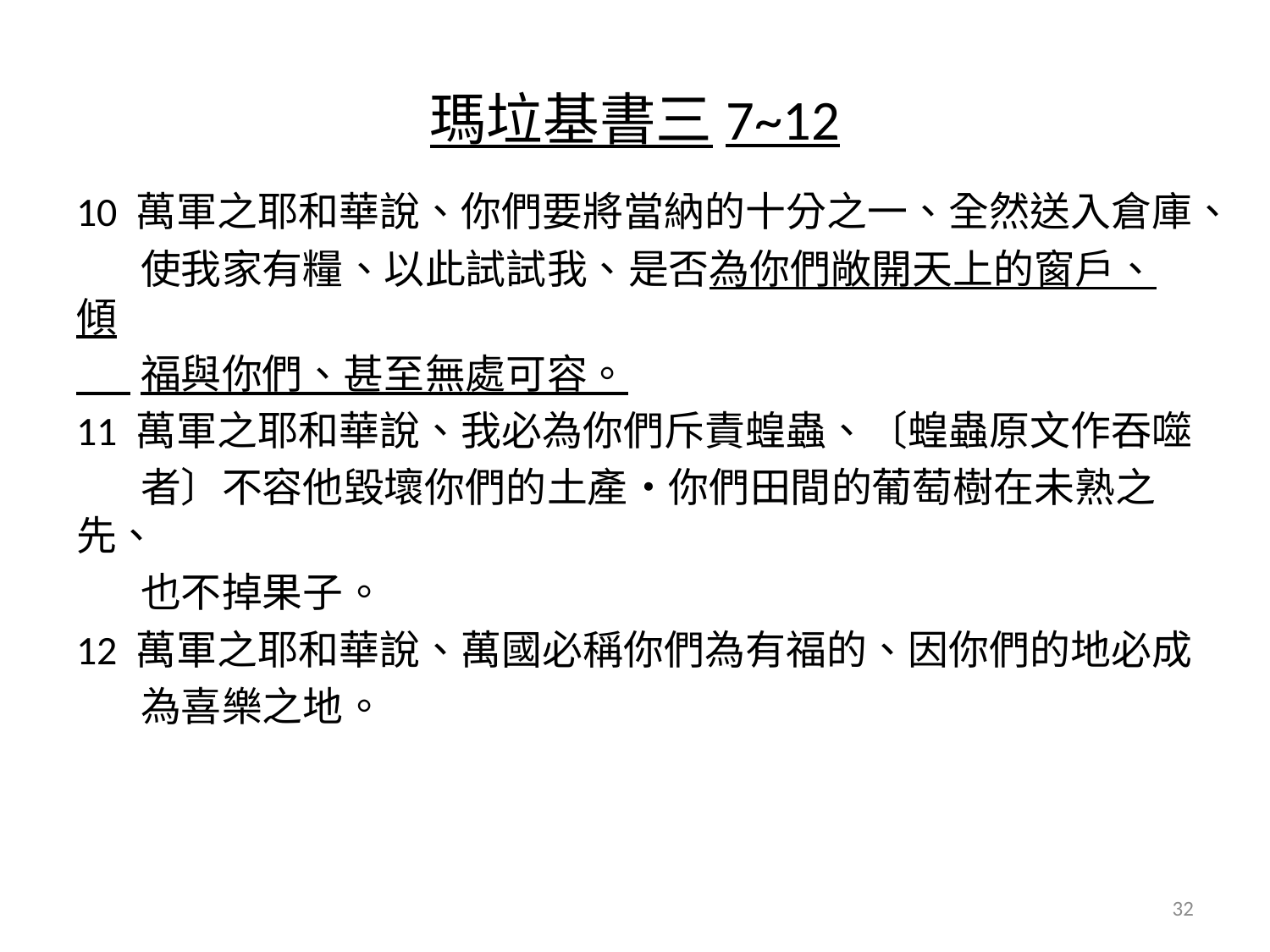

# 瑪垃基書三7~12
10 萬軍之耶和華說、你們要將當納的十分之一、全然送入倉庫、
      使我家有糧、以此試試我、是否為你們敞開天上的窗戶、傾
      福與你們、甚至無處可容。
11 萬軍之耶和華說、我必為你們斥責蝗蟲、〔蝗蟲原文作吞噬
      者〕不容他毀壞你們的土產‧你們田間的葡萄樹在未熟之先、
      也不掉果子。
12 萬軍之耶和華說、萬國必稱你們為有福的、因你們的地必成
      為喜樂之地。

32